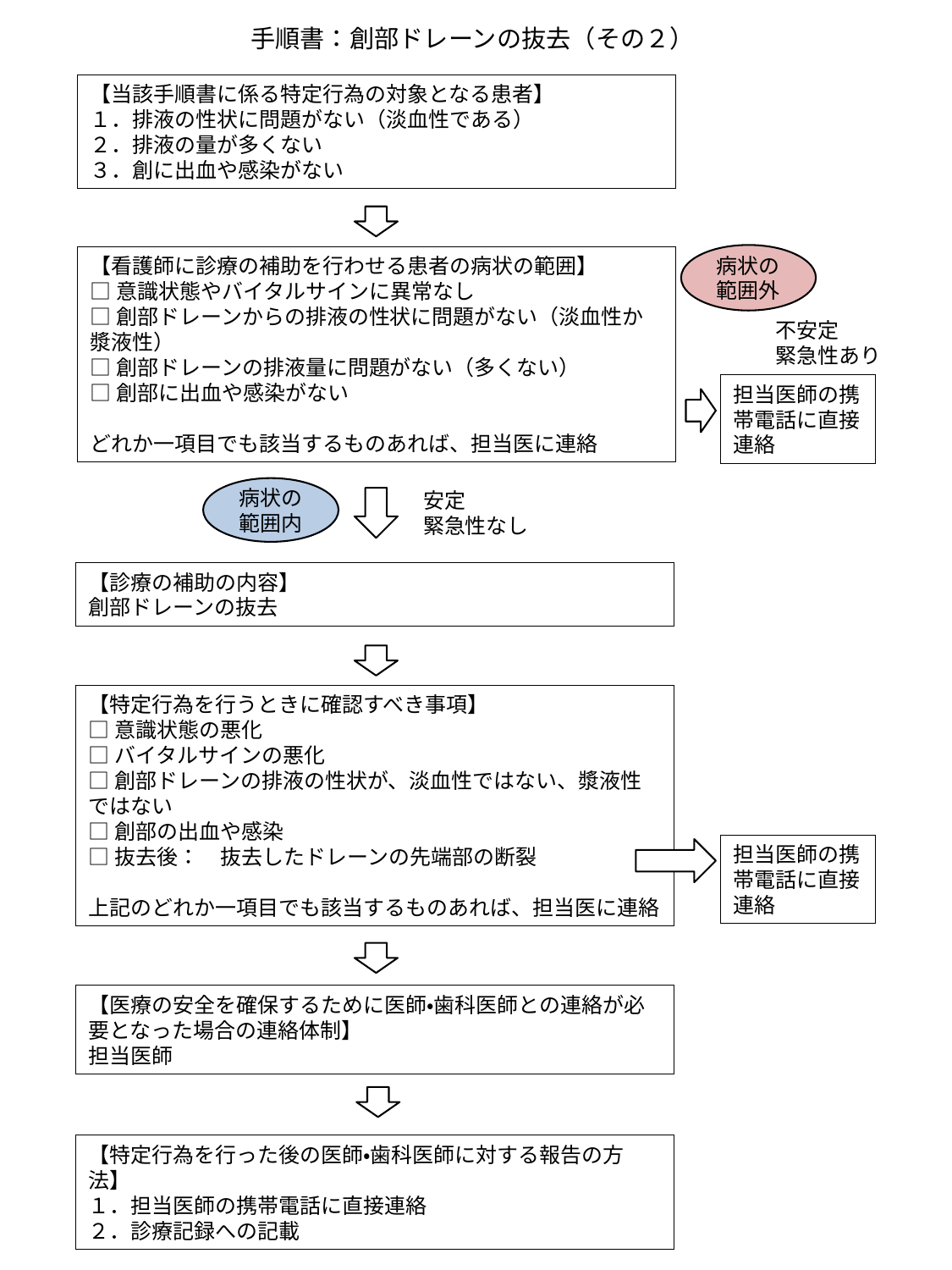

手順書：創部ドレーンの抜去（その２）
【当該手順書に係る特定行為の対象となる患者】
１．排液の性状に問題がない（淡血性である）
２．排液の量が多くない
３．創に出血や感染がない

病状の
範囲外
【看護師に診療の補助を行わせる患者の病状の範囲】
□意識状態やバイタルサインに異常なし
□創部ドレーンからの排液の性状に問題がない（淡血性か漿液性）
□創部ドレーンの排液量に問題がない（多くない）
□創部に出血や感染がない

どれか一項目でも該当するものあれば、担当医に連絡
不安定
緊急性あり
担当医師の携帯電話に直接連絡

病状の
範囲内
安定
緊急性なし

【診療の補助の内容】
創部ドレーンの抜去

【特定行為を行うときに確認すべき事項】
□意識状態の悪化
□バイタルサインの悪化
□創部ドレーンの排液の性状が、淡血性ではない、漿液性ではない
□創部の出血や感染
□抜去後：　抜去したドレーンの先端部の断裂

上記のどれか一項目でも該当するものあれば、担当医に連絡
担当医師の携帯電話に直接連絡

【医療の安全を確保するために医師・歯科医師との連絡が必要となった場合の連絡体制】
担当医師

【特定行為を行った後の医師・歯科医師に対する報告の方法】
１．担当医師の携帯電話に直接連絡
２．診療記録への記載